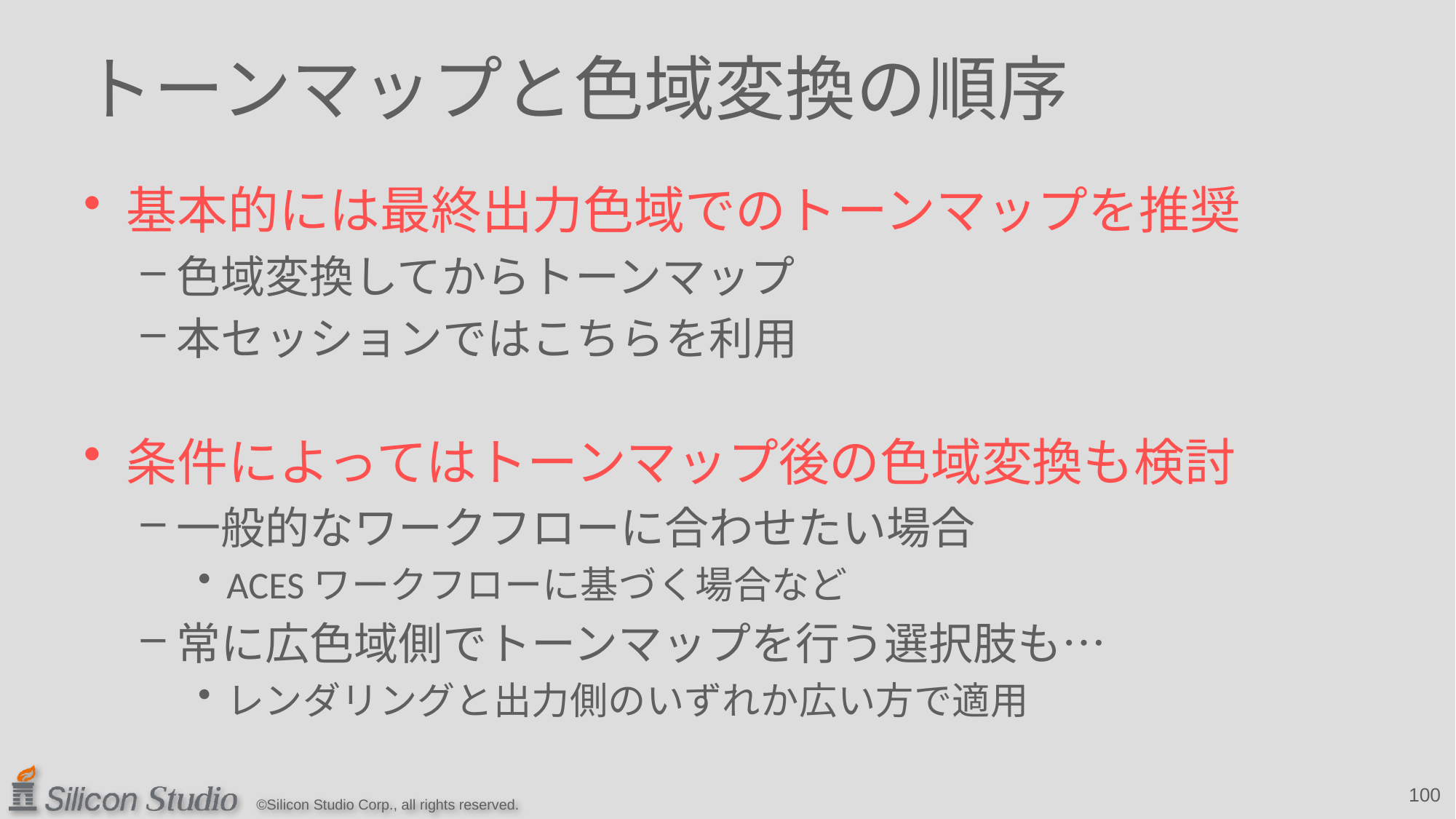

# トーンマップと色域変換の順序
基本的には最終出力色域でのトーンマップを推奨
色域変換してからトーンマップ
本セッションではこちらを利用

条件によってはトーンマップ後の色域変換も検討
一般的なワークフローに合わせたい場合
ACESワークフローに基づく場合など
常に広色域側でトーンマップを行う選択肢も…
レンダリングと出力側のいずれか広い方で適用
100